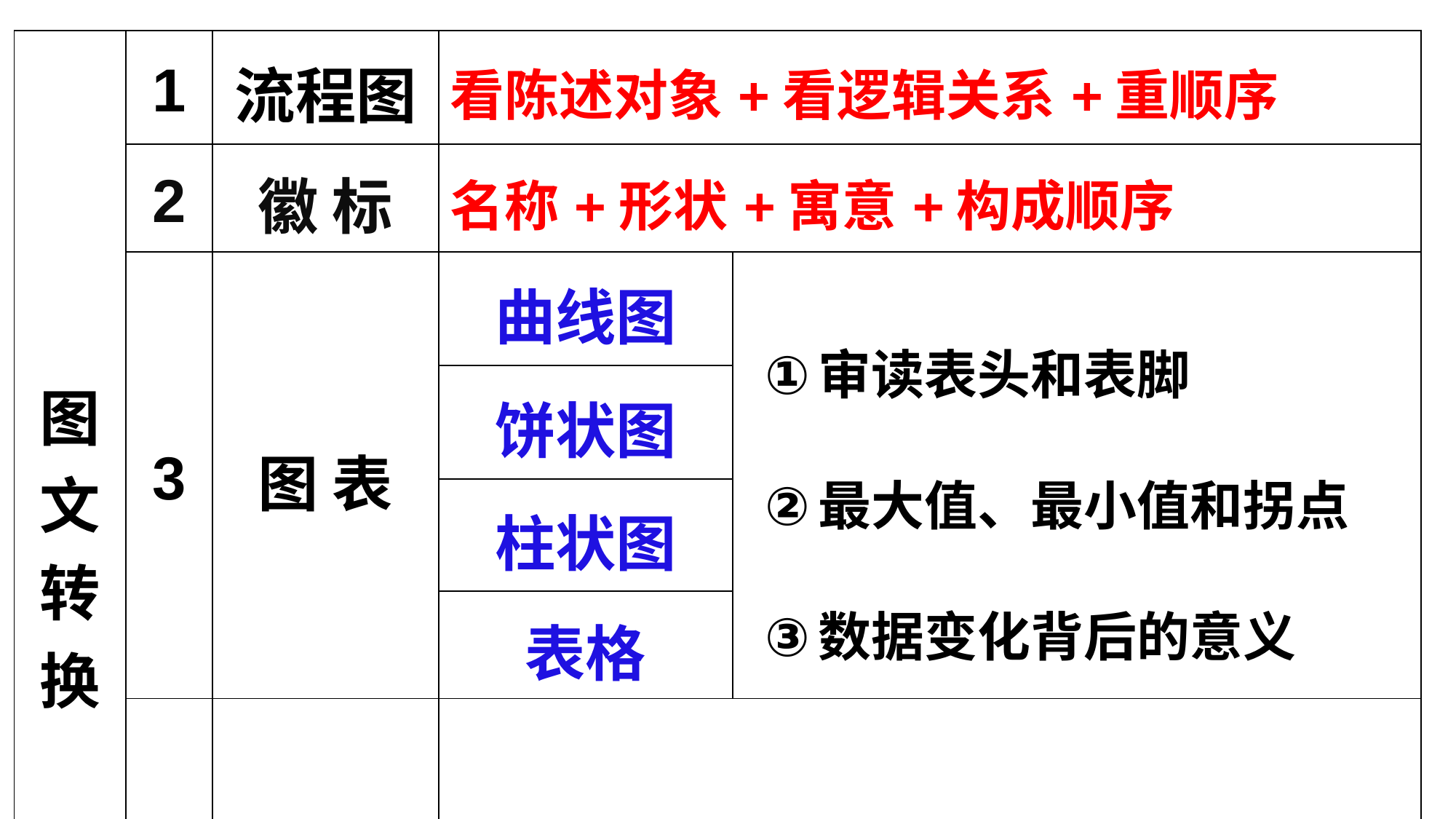

| 图文转换 | 1 | 流程图 | 看陈述对象+看逻辑关系+重顺序 |  |
| --- | --- | --- | --- | --- |
|  | 2 | 徽 标 | 名称+形状+寓意+构成顺序 |  |
|  | 3 | 图 表 | 曲线图 | 审读表头和表脚 最大值、最小值和拐点 数据变化背后的意义 |
|  |  |  | 饼状图 |  |
|  |  |  | 柱状图 |  |
|  |  |  | 表格 |  |
|  | 4 | 漫 画 | 看标题+抓构图要素+寓意（透过现象看本质 ） |  |